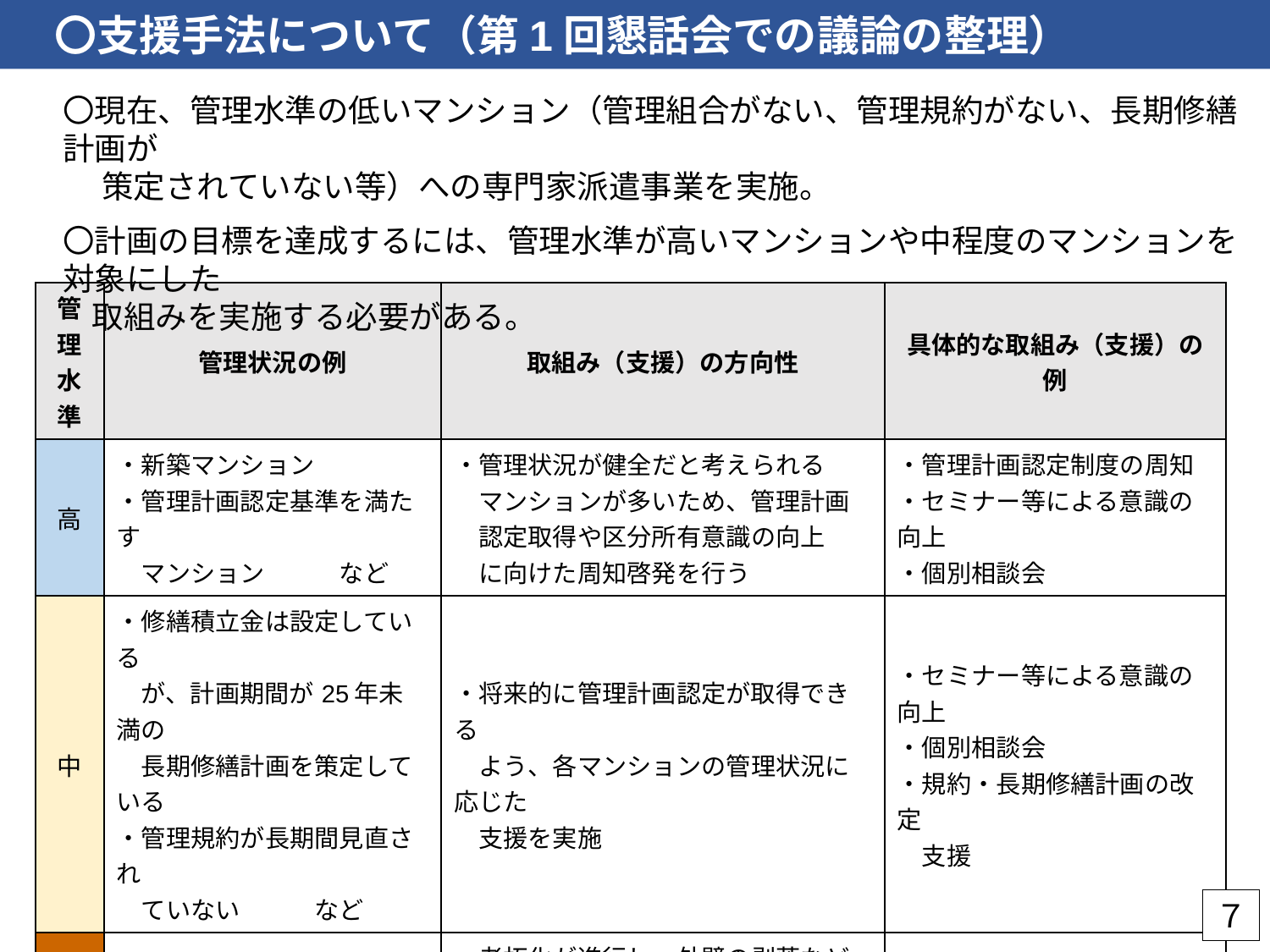

〇支援手法について（第1回懇話会での議論の整理）
〇現在、管理水準の低いマンション（管理組合がない、管理規約がない、長期修繕計画が
　 策定されていない等）への専門家派遣事業を実施。

〇計画の目標を達成するには、管理水準が高いマンションや中程度のマンションを対象にした
   取組みを実施する必要がある。
| 管理水準 | 管理状況の例 | 取組み（支援）の方向性 | 具体的な取組み（支援）の例 |
| --- | --- | --- | --- |
| 高 | ・新築マンション ・管理計画認定基準を満たす 　マンション　　　など | ・管理状況が健全だと考えられる 　マンションが多いため、管理計画 　認定取得や区分所有意識の向上 　に向けた周知啓発を行う | ・管理計画認定制度の周知 ・セミナー等による意識の向上 ・個別相談会 |
| 中 | ・修繕積立金は設定している 　が、計画期間が25年未満の 　長期修繕計画を策定している ・管理規約が長期間見直され 　ていない　　　など | ・将来的に管理計画認定が取得できる 　よう、各マンションの管理状況に応じた 　支援を実施 | ・セミナー等による意識の向上 ・個別相談会 ・規約・長期修繕計画の改定 　支援 |
| 低 | ・管理組合がない ・管理規約がない ・長期修繕計画が未策定 　　　　　　　　　　　　　　　など | ・老朽化が進行し、外壁の剥落などにより 　周辺住民へ悪影響を与える可能性が 　あるため、積極的な支援を実施し、 　最低限の維持管理ができる状況まで 　支援を実施 ・必要に応じて建替えや除却を見据えた 　支援を実施 | ・プッシュ型の専門家派遣 |
７